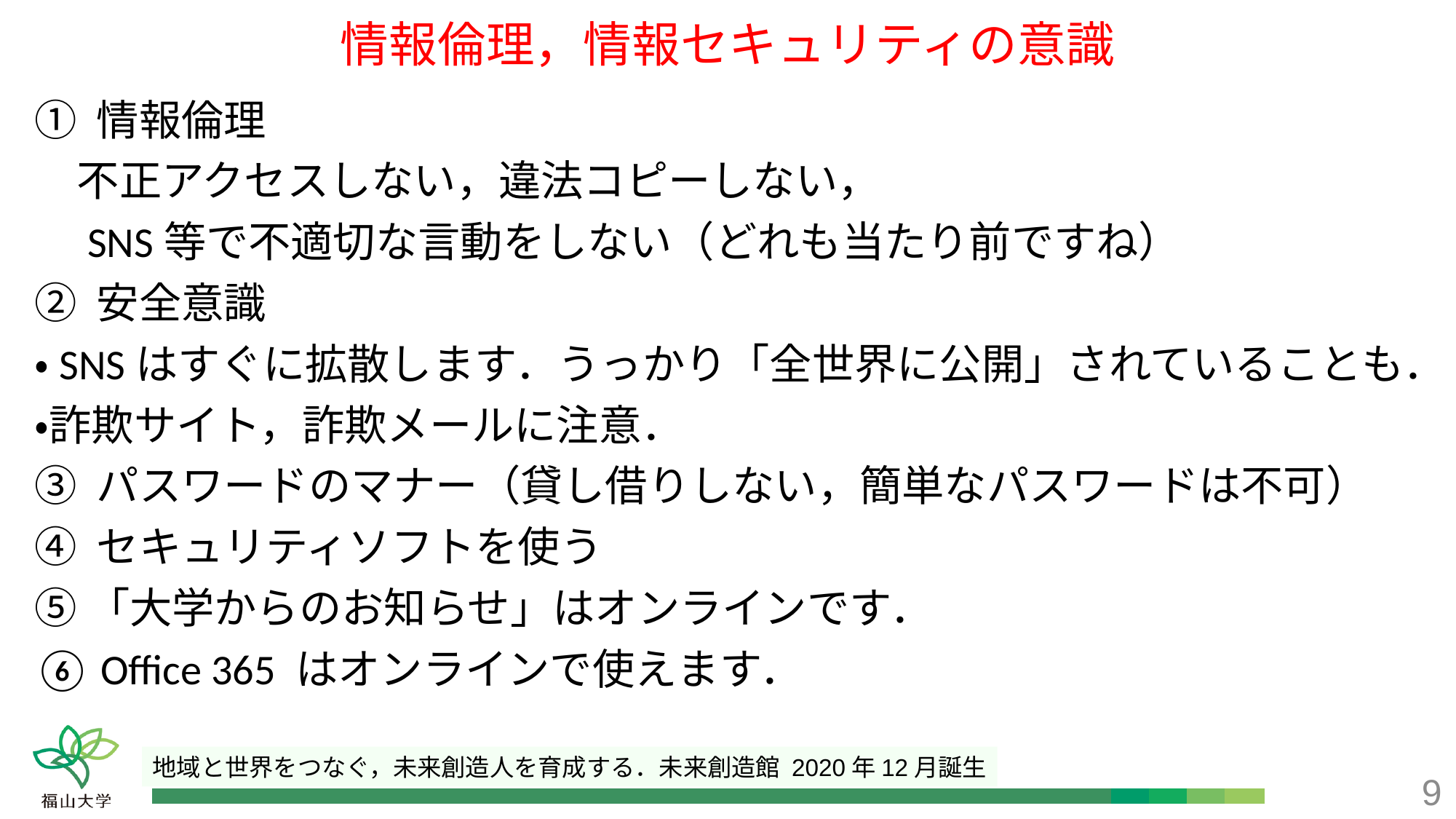

# 情報倫理，情報セキュリティの意識
① 情報倫理
　不正アクセスしない，違法コピーしない，
　SNS等で不適切な言動をしない（どれも当たり前ですね）
② 安全意識
・SNSはすぐに拡散します．うっかり「全世界に公開」されていることも．
・詐欺サイト，詐欺メールに注意．
③ パスワードのマナー（貸し借りしない，簡単なパスワードは不可）
④ セキュリティソフトを使う
⑤「大学からのお知らせ」はオンラインです．
⑥ Office 365 はオンラインで使えます．
9